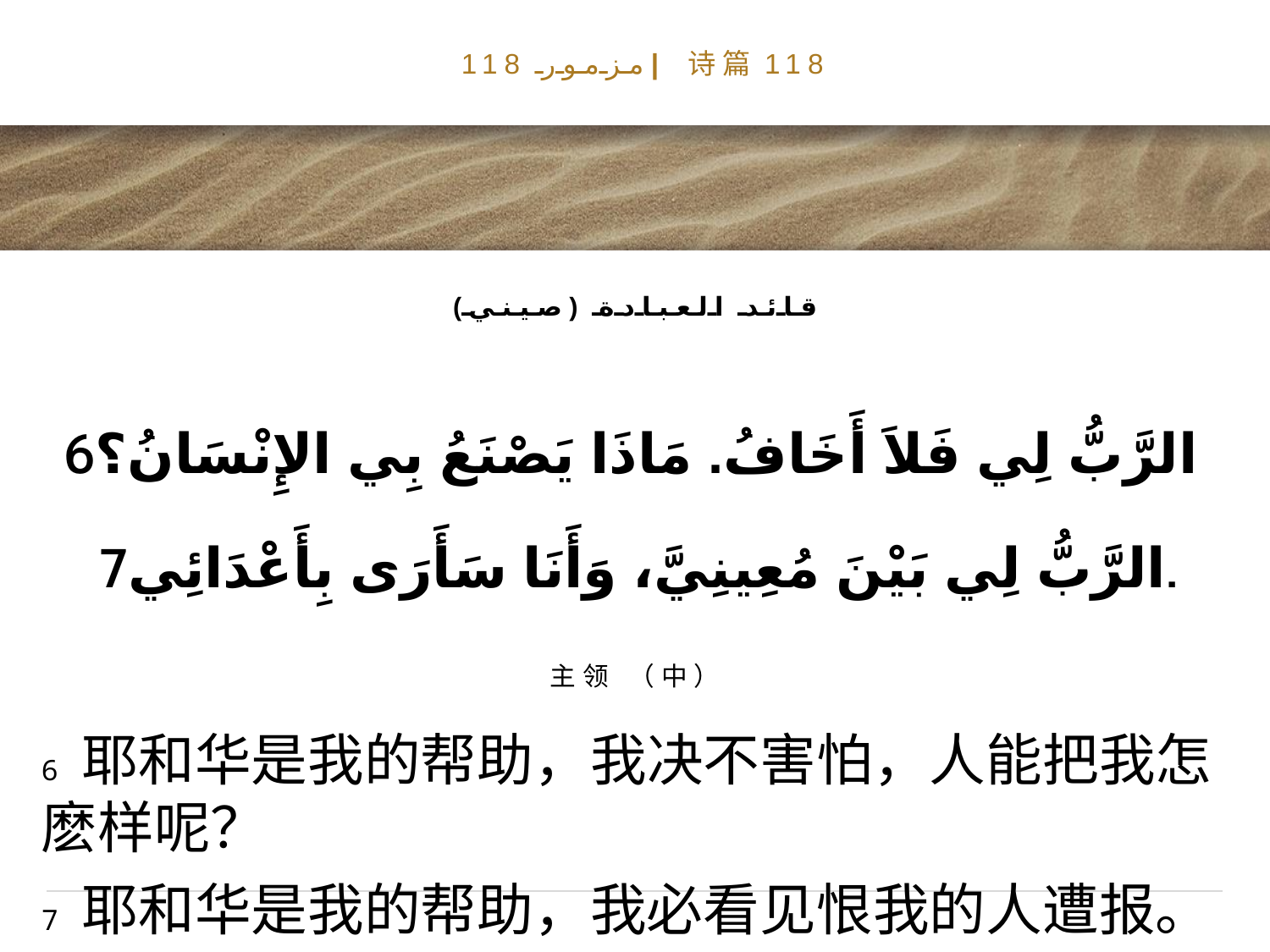

# مزمور 118| 诗篇118
قائد العبادة (صيني)
6الرَّبُّ لِي فَلاَ أَخَافُ. مَاذَا يَصْنَعُ بِي الإِنْسَانُ؟
7الرَّبُّ لِي بَيْنَ مُعِينِيَّ، وَأَنَا سَأَرَى بِأَعْدَائِي.
主领 （中）
6 耶和华是我的帮助，我决不害怕，人能把我怎麽样呢？
7 耶和华是我的帮助，我必看见恨我的人遭报。